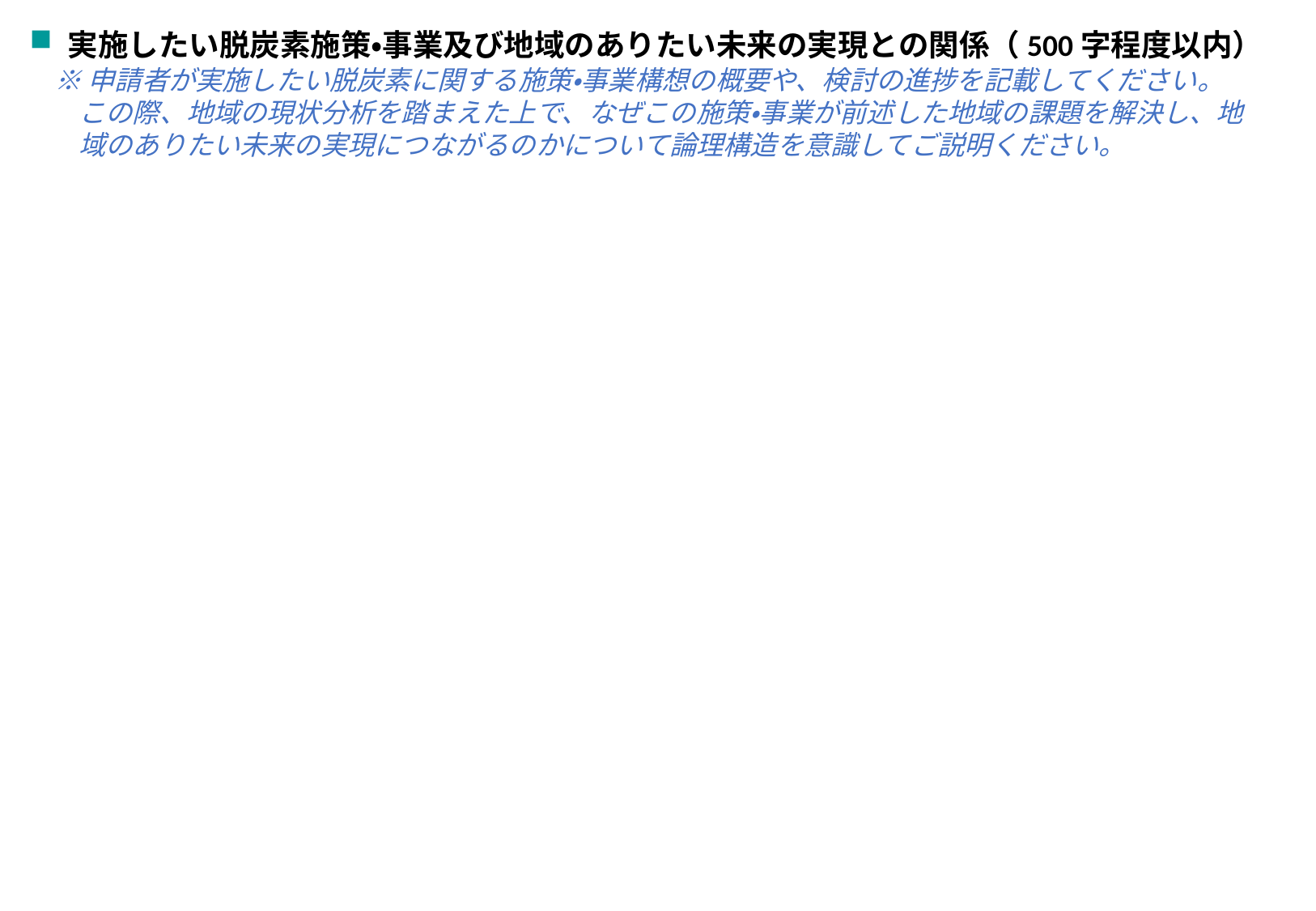

実施したい脱炭素施策・事業及び地域のありたい未来の実現との関係（500字程度以内）
※申請者が実施したい脱炭素に関する施策・事業構想の概要や、検討の進捗を記載してください。この際、地域の現状分析を踏まえた上で、なぜこの施策・事業が前述した地域の課題を解決し、地域のありたい未来の実現につながるのかについて論理構造を意識してご説明ください。